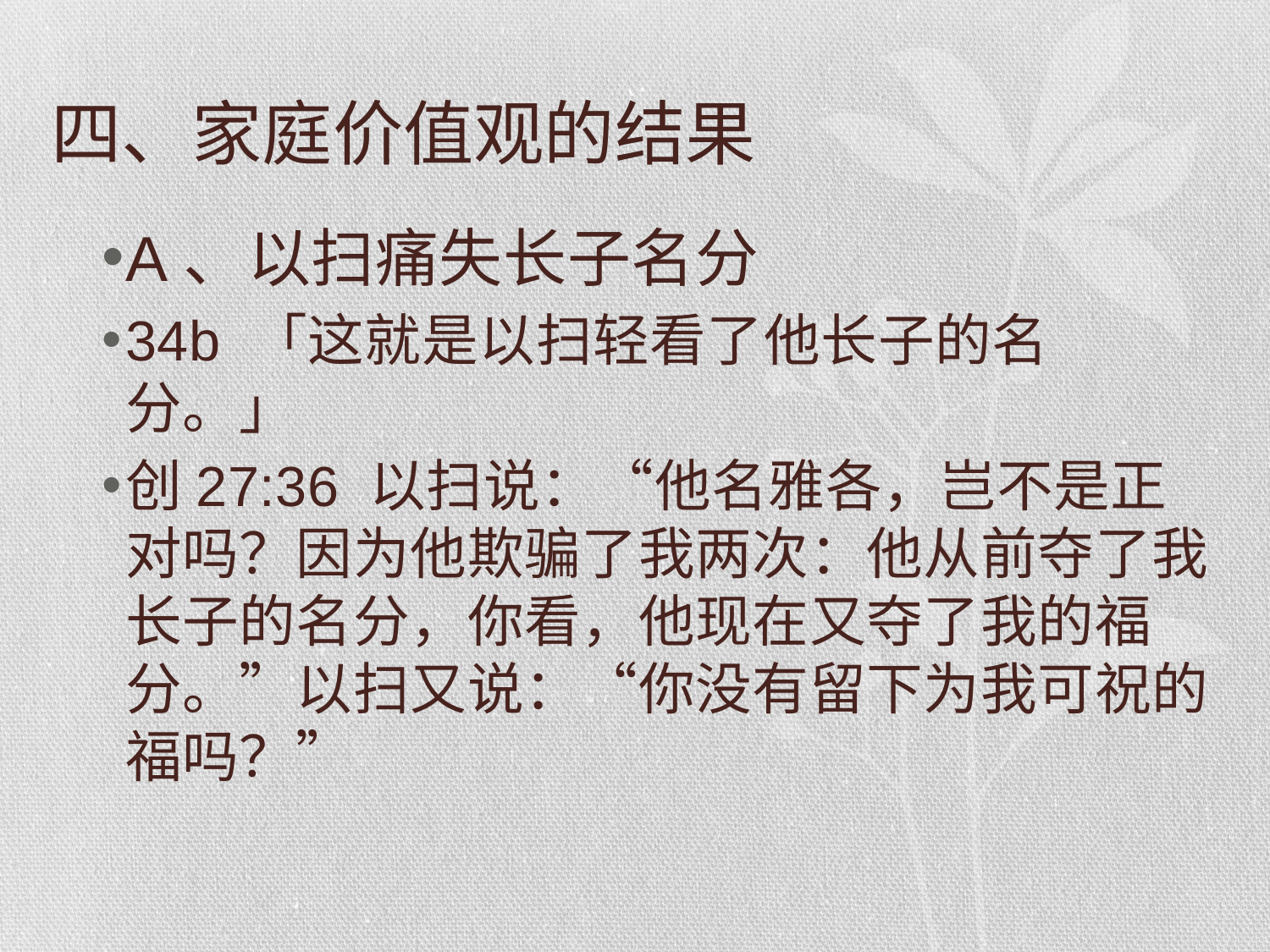

# 四、家庭价值观的结果
A、以扫痛失长子名分
34b 「这就是以扫轻看了他长子的名分。」
创27:36 以扫说：“他名雅各，岂不是正对吗？因为他欺骗了我两次：他从前夺了我长子的名分，你看，他现在又夺了我的福分。”以扫又说：“你没有留下为我可祝的福吗？”